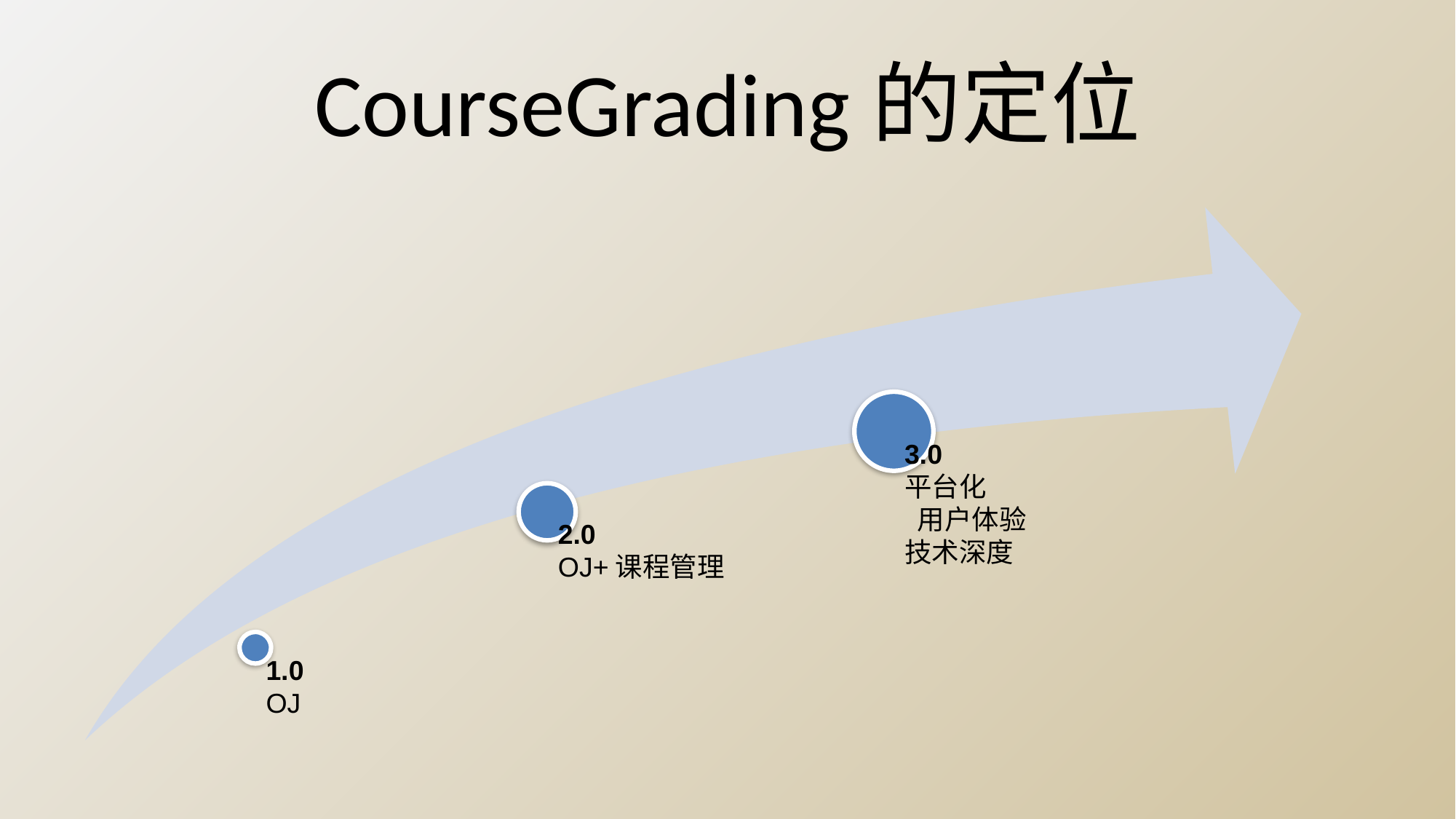

# CourseGrading的定位
1.0
OJ
2.0
OJ+课程管理
3.0
平台化
 用户体验
技术深度